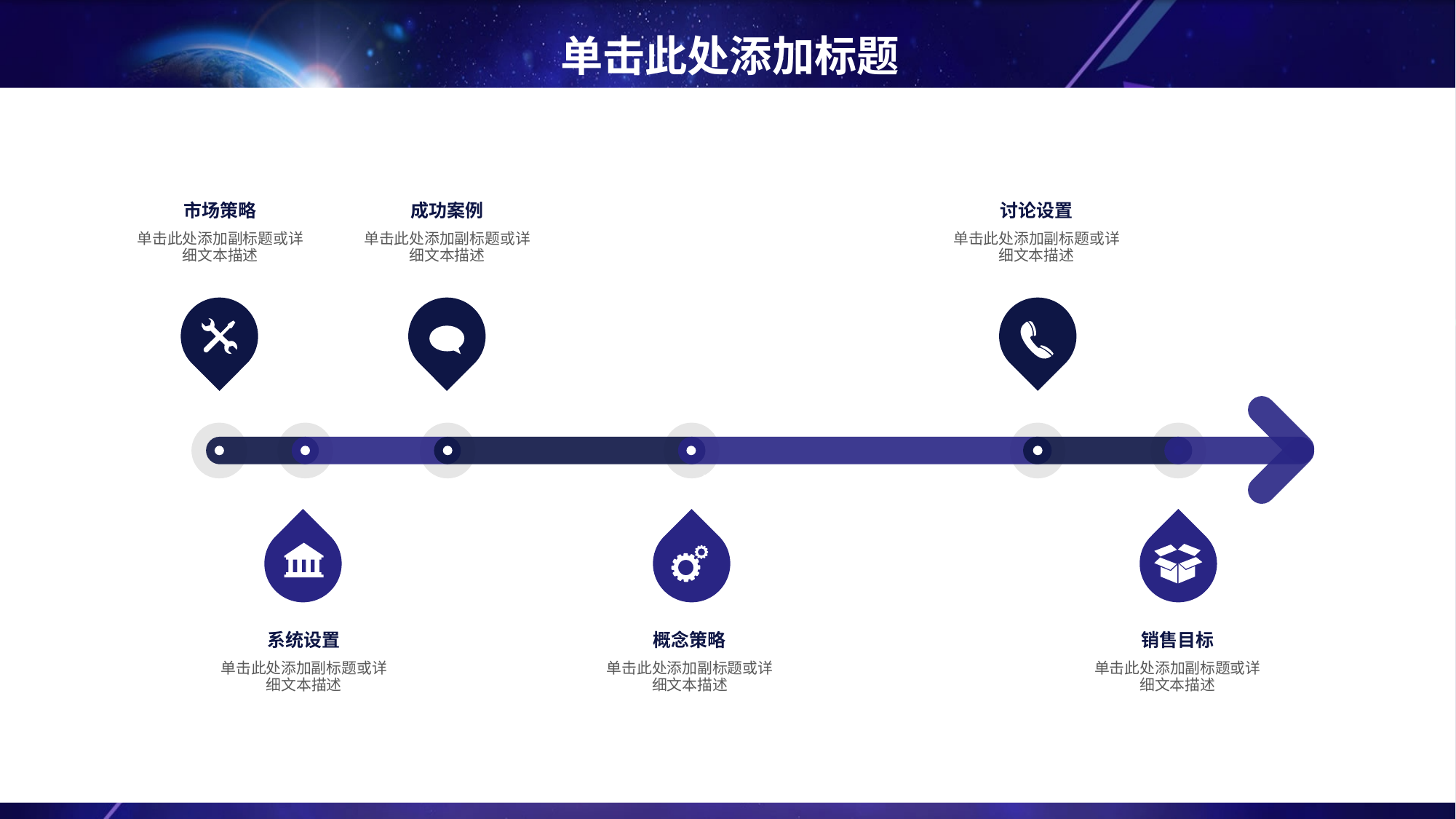

# 单击此处添加标题
市场策略
成功案例
讨论设置
单击此处添加副标题或详细文本描述
单击此处添加副标题或详细文本描述
单击此处添加副标题或详细文本描述

系统设置
概念策略
销售目标
单击此处添加副标题或详细文本描述
单击此处添加副标题或详细文本描述
单击此处添加副标题或详细文本描述